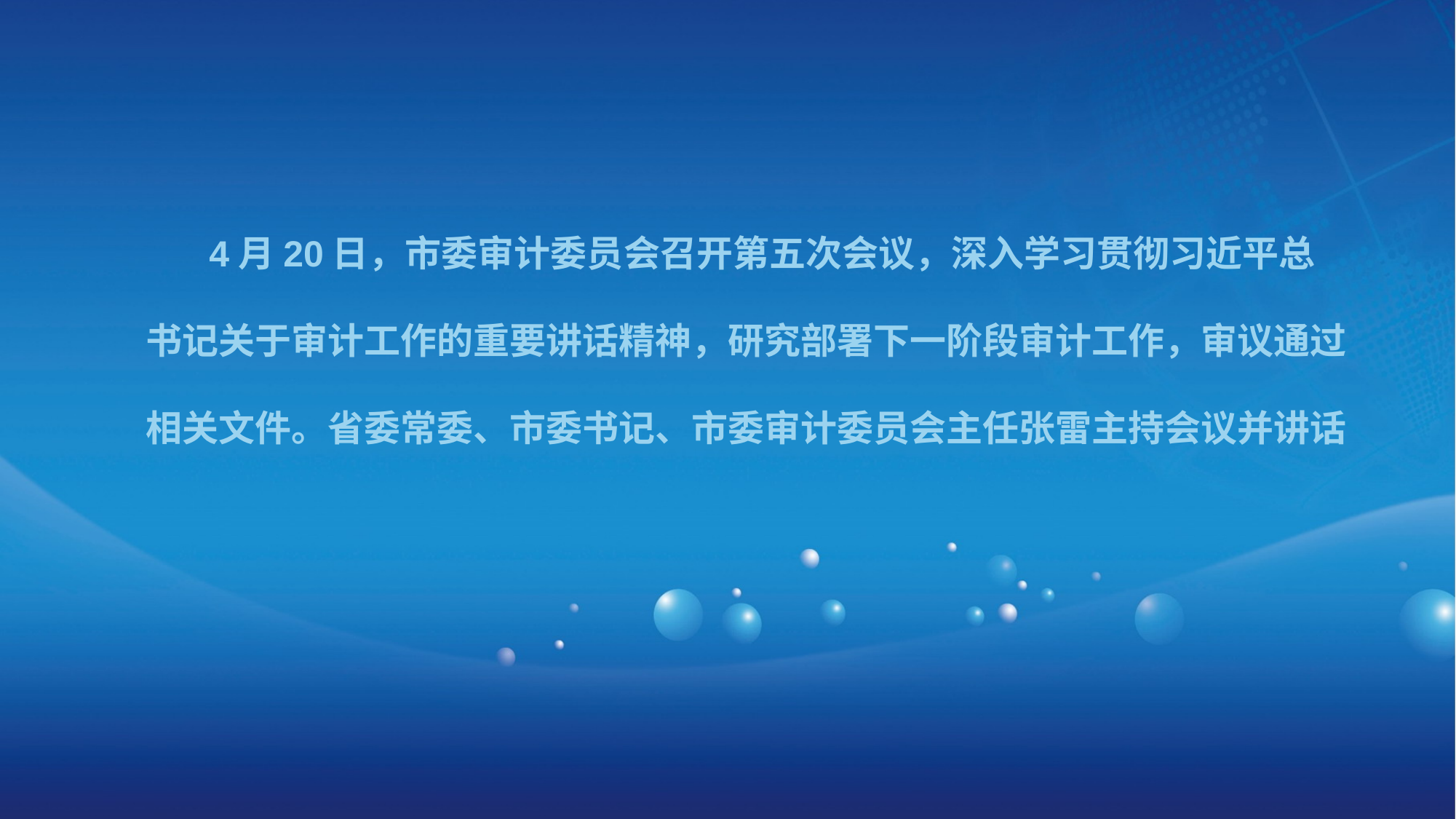

4月20日，市委审计委员会召开第五次会议，深入学习贯彻习近平总书记关于审计工作的重要讲话精神，研究部署下一阶段审计工作，审议通过相关文件。省委常委、市委书记、市委审计委员会主任张雷主持会议并讲话